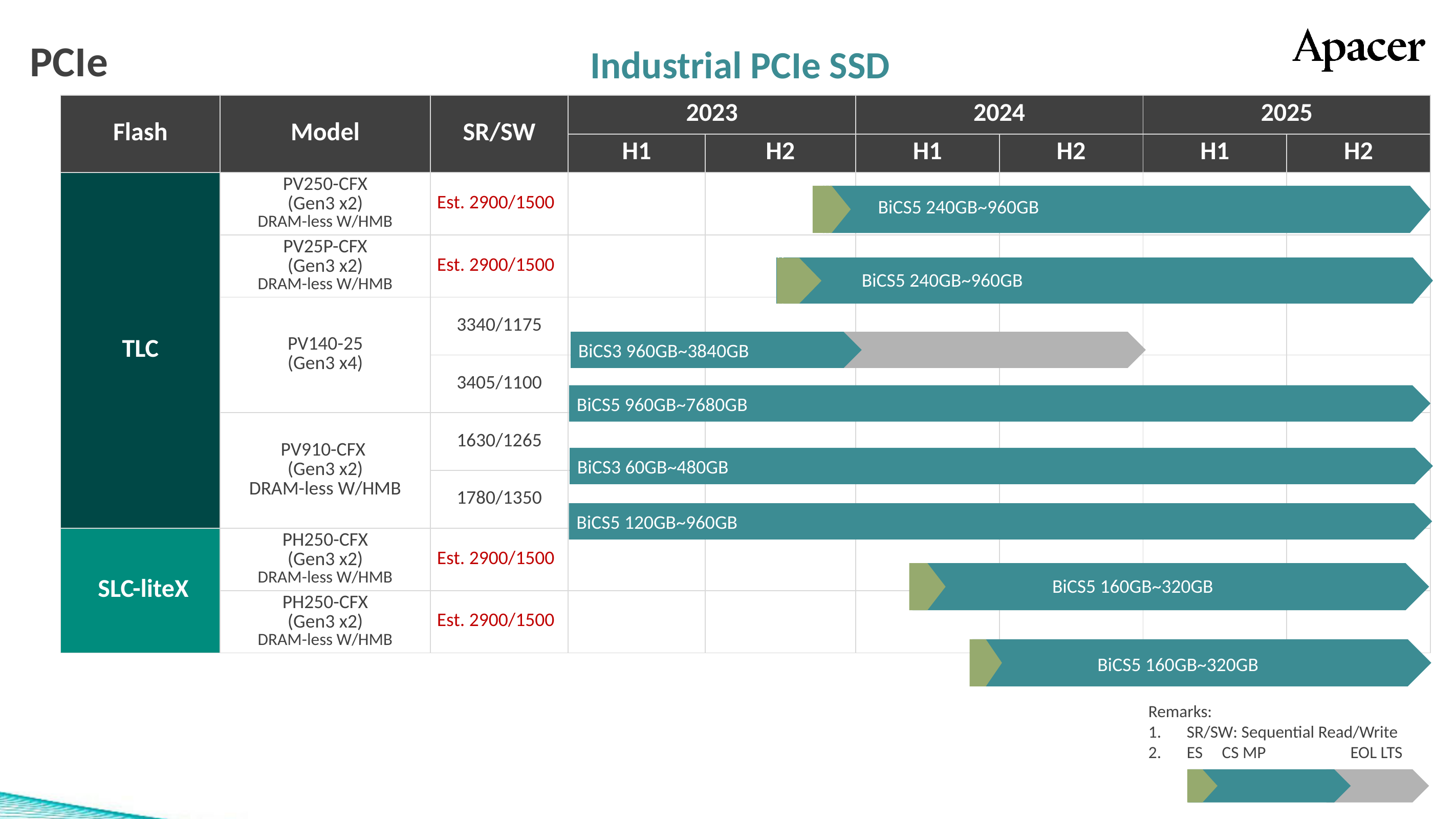

# PCIe
Industrial PCIe SSD
| Flash | Model | SR/SW | 2023 |  | 2024 |  | 2025 |  |
| --- | --- | --- | --- | --- | --- | --- | --- | --- |
|  |  |  | H1 | H2 | H1 | H2 | H1 | H2 |
| TLC | PV250-CFX (Gen3 x2) DRAM-less W/HMB | Est. 2900/1500 |  |  |  |  |  |  |
|  | PV25P-CFX (Gen3 x2) DRAM-less W/HMB | Est. 2900/1500 |  |  |  |  |  |  |
|  | PV140-25 (Gen3 x4) | 3340/1175 |  |  |  |  |  |  |
|  |  | 3405/1100 |  |  |  |  |  |  |
|  | PV910-CFX (Gen3 x2) DRAM-less W/HMB | 1630/1265 |  |  |  |  |  |  |
|  |  | 1780/1350 |  |  |  |  |  |  |
| SLC-liteX | PH250-CFX (Gen3 x2) DRAM-less W/HMB | Est. 2900/1500 |  |  |  |  |  |  |
|  | PH250-CFX (Gen3 x2) DRAM-less W/HMB | Est. 2900/1500 |  |  |  |  |  |  |

BiCS5 240GB~960GB
標準色
附屬
配色
3D TLC
2D MLC
SLC-lite
SLC
類工

SLC-liteX

BiCS5 240GB~960GB
BiCS3 960GB~3840GB

BiCS5 960GB~7680GB
BiCS3 60GB~480GB
BiCS5 120GB~960GB

BiCS5 160GB~320GB

BiCS5 160GB~320GB
Remarks:
SR/SW: Sequential Read/Write
ES     CS MP                      EOL LTS